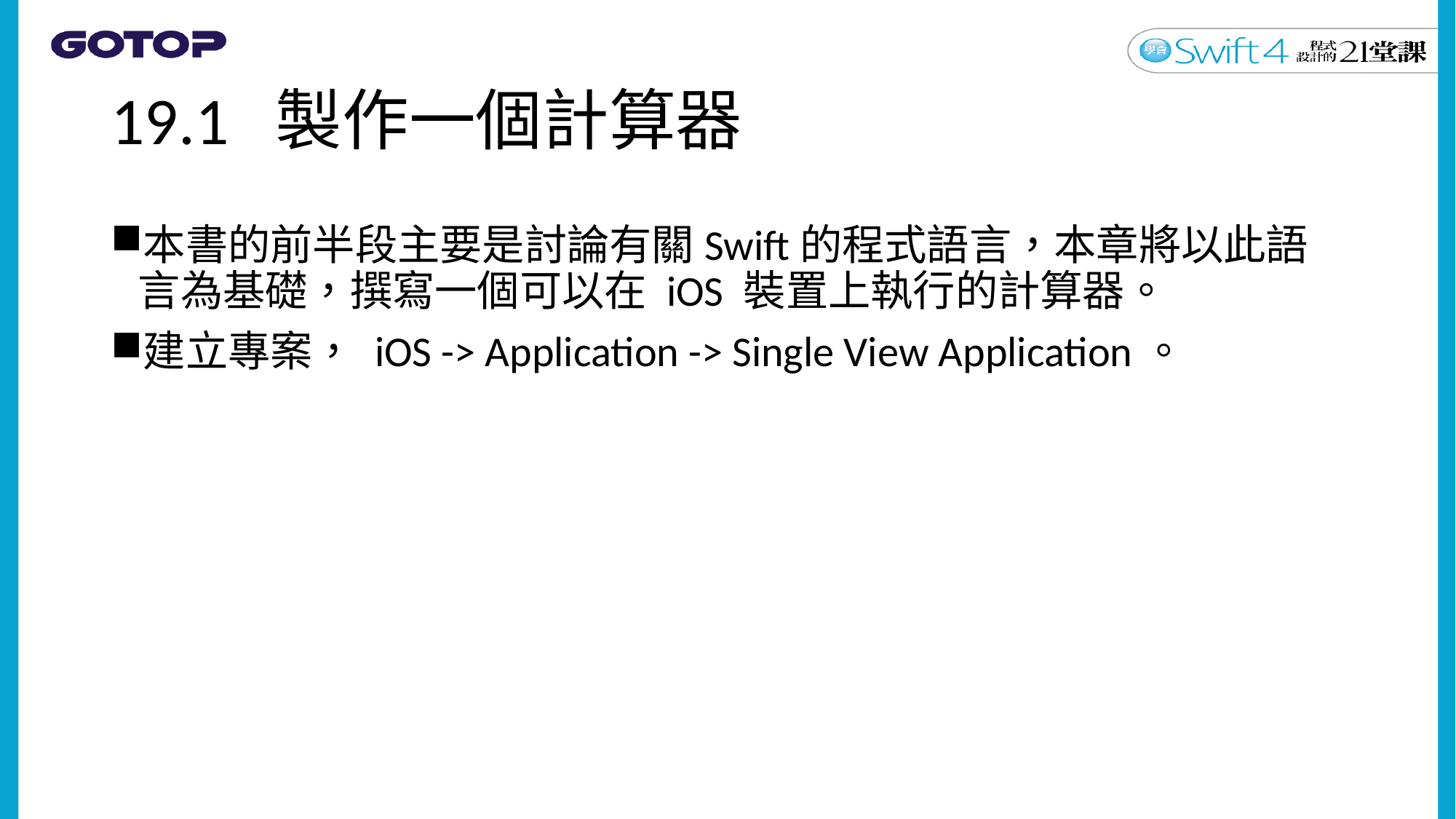

# 19.1  製作一個計算器
本書的前半段主要是討論有關Swift的程式語言，本章將以此語言為基礎，撰寫一個可以在 iOS 裝置上執行的計算器。
建立專案， iOS -> Application -> Single View Application。